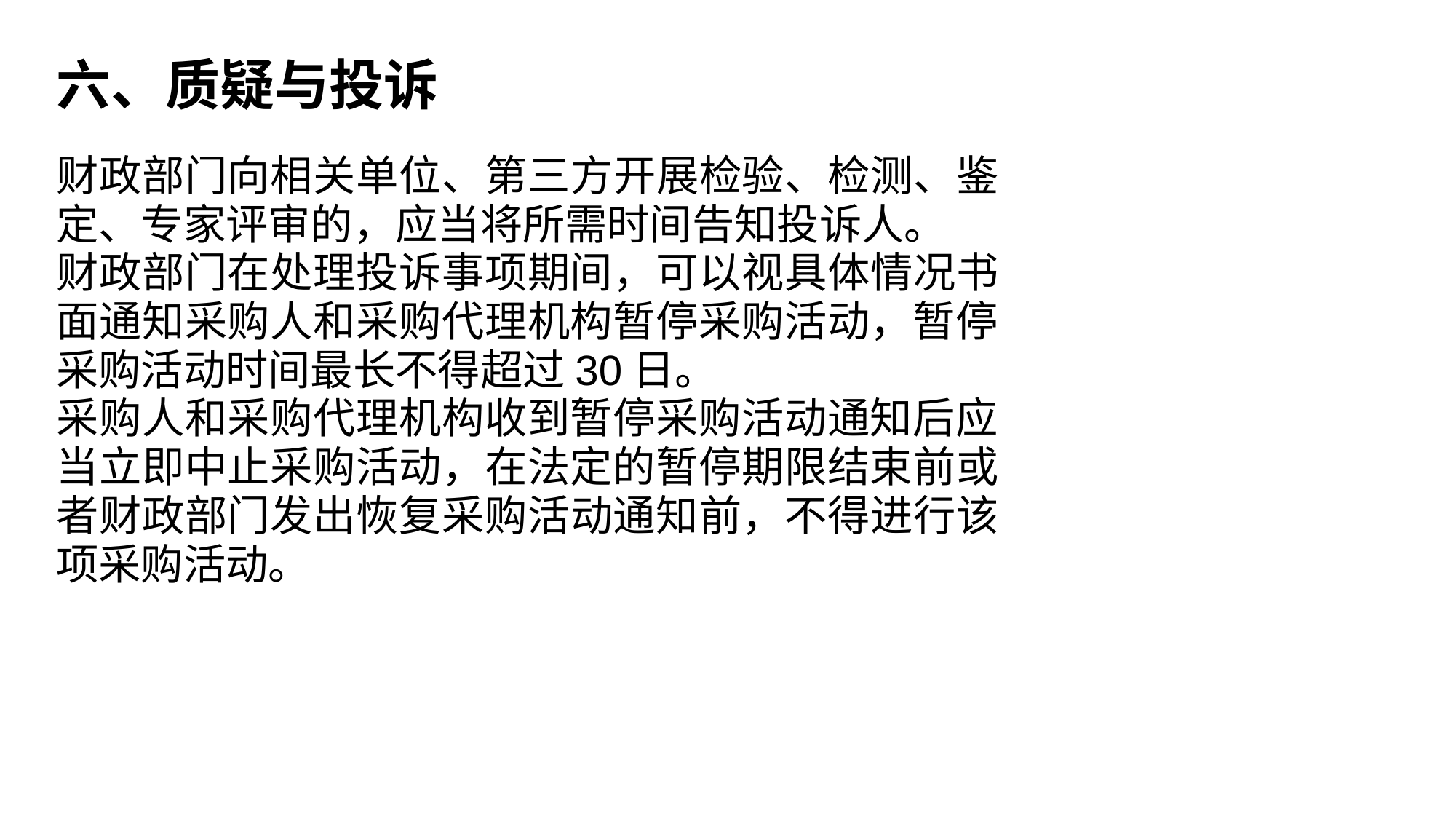

六、质疑与投诉

财政部门向相关单位、第三方开展检验、检测、鉴定、专家评审的，应当将所需时间告知投诉人。
财政部门在处理投诉事项期间，可以视具体情况书面通知采购人和采购代理机构暂停采购活动，暂停采购活动时间最长不得超过30日。
采购人和采购代理机构收到暂停采购活动通知后应当立即中止采购活动，在法定的暂停期限结束前或者财政部门发出恢复采购活动通知前，不得进行该项采购活动。